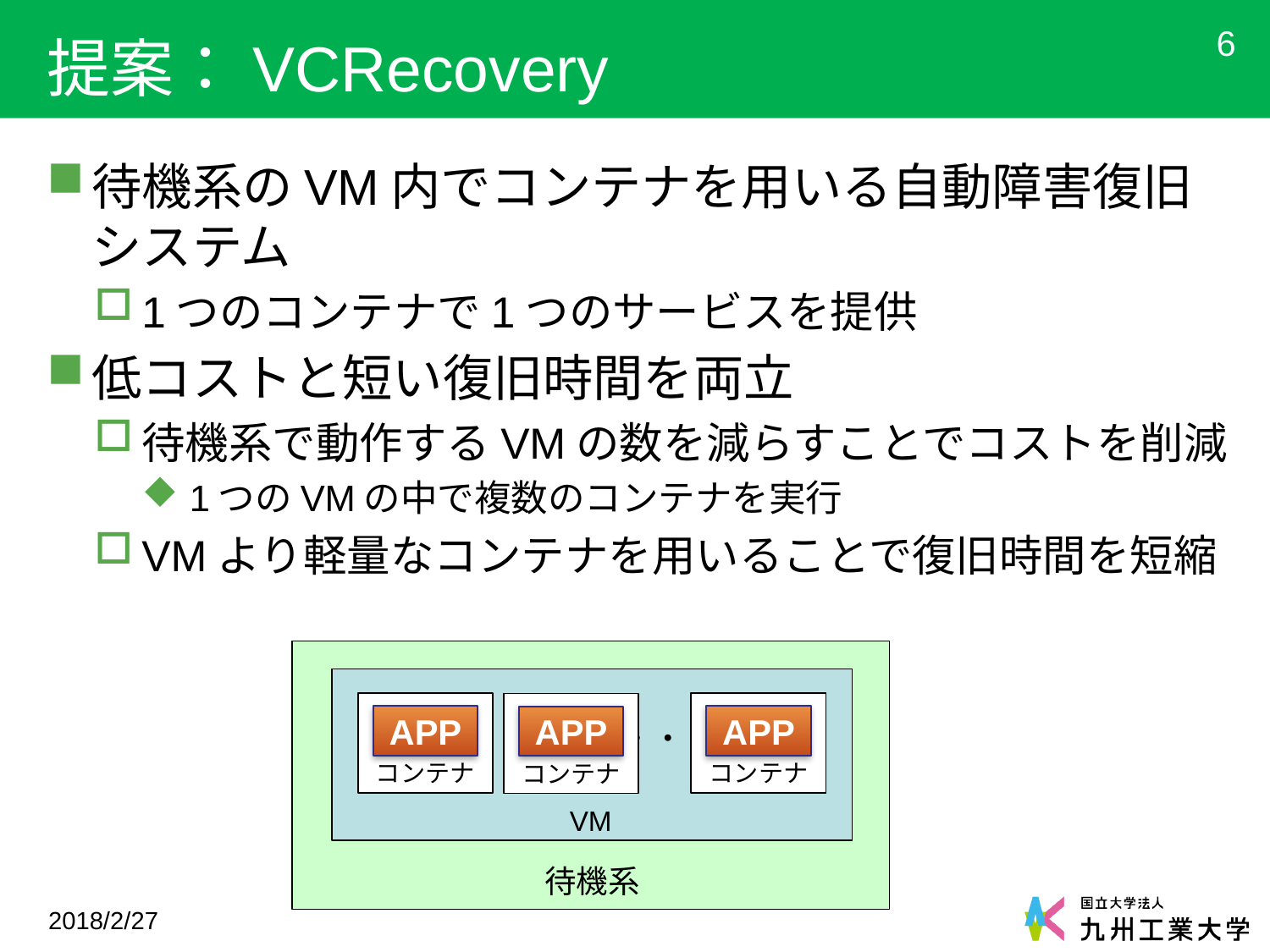

# 提案：VCRecovery
6
待機系のVM内でコンテナを用いる自動障害復旧
システム
1つのコンテナで1つのサービスを提供
低コストと短い復旧時間を両立
待機系で動作するVMの数を減らすことでコストを削減
1つのVMの中で複数のコンテナを実行
VMより軽量なコンテナを用いることで復旧時間を短縮

APP
APP
APP
・・・
コンテナ
コンテナ
コンテナ
VM
待機系
2018/2/27